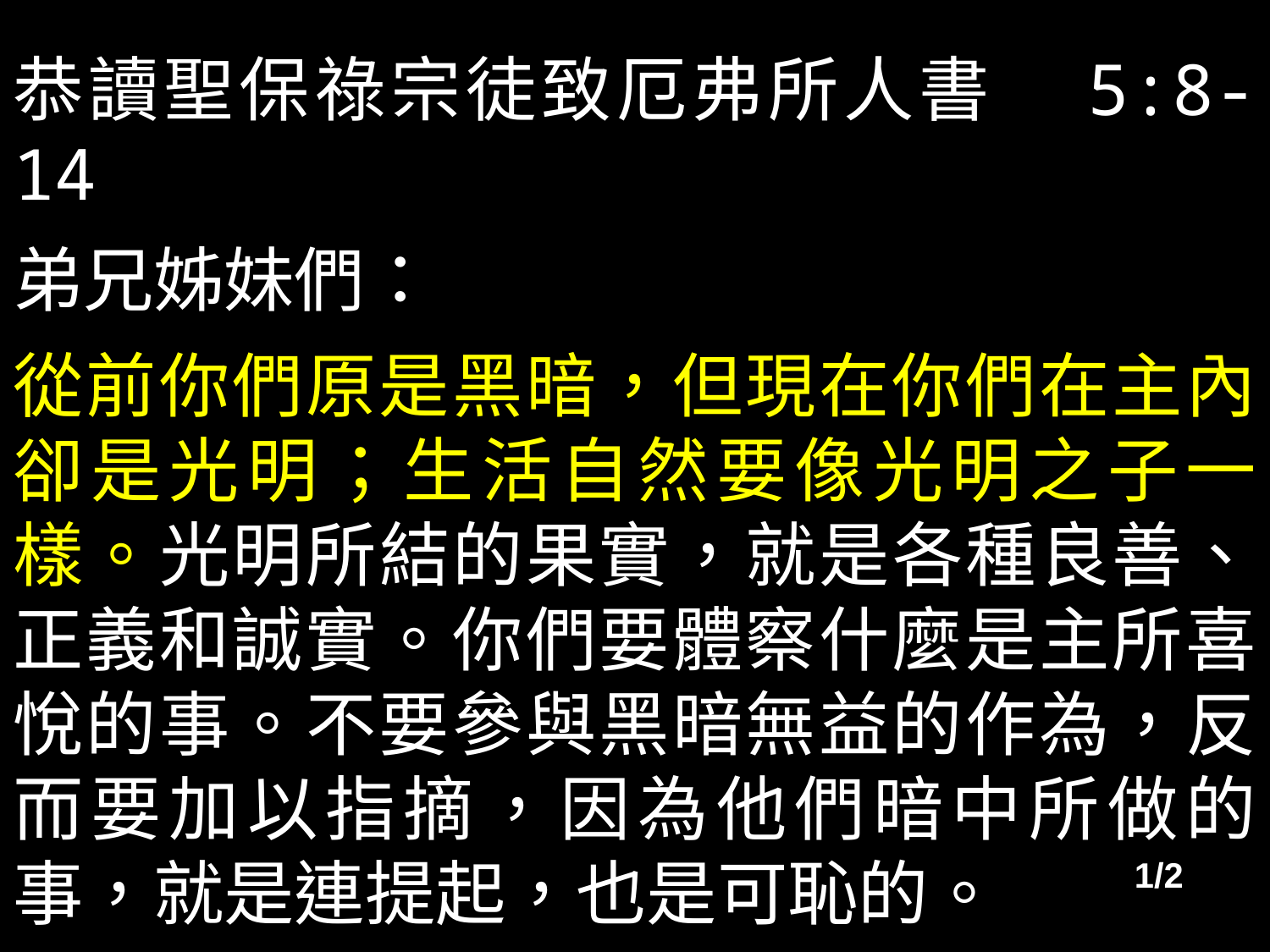

恭讀聖保祿宗徒致厄弗所人書　5:8-14
弟兄姊妹們：
從前你們原是黑暗，但現在你們在主內卻是光明；生活自然要像光明之子一樣。光明所結的果實，就是各種良善、正義和誠實。你們要體察什麼是主所喜悅的事。不要參與黑暗無益的作為，反而要加以指摘，因為他們暗中所做的事，就是連提起，也是可恥的。
1/2